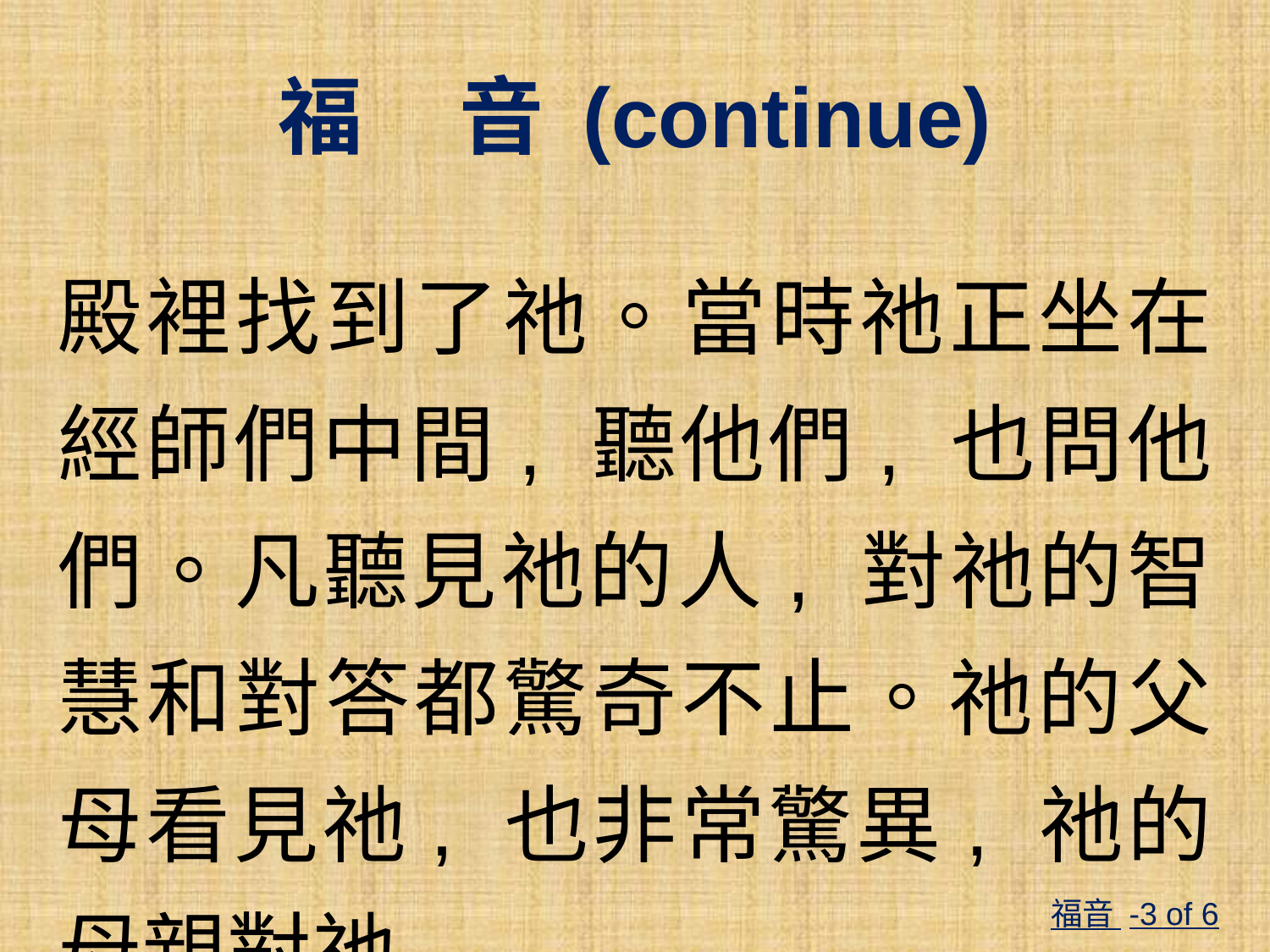

福     音 (continue)

殿裡找到了祂。當時祂正坐在經師們中間, 聽他們, 也問他們。凡聽見祂的人, 對祂的智慧和對答都驚奇不止。祂的父母看見祂, 也非常驚異, 祂的母親對祂
福音 -3 of 6